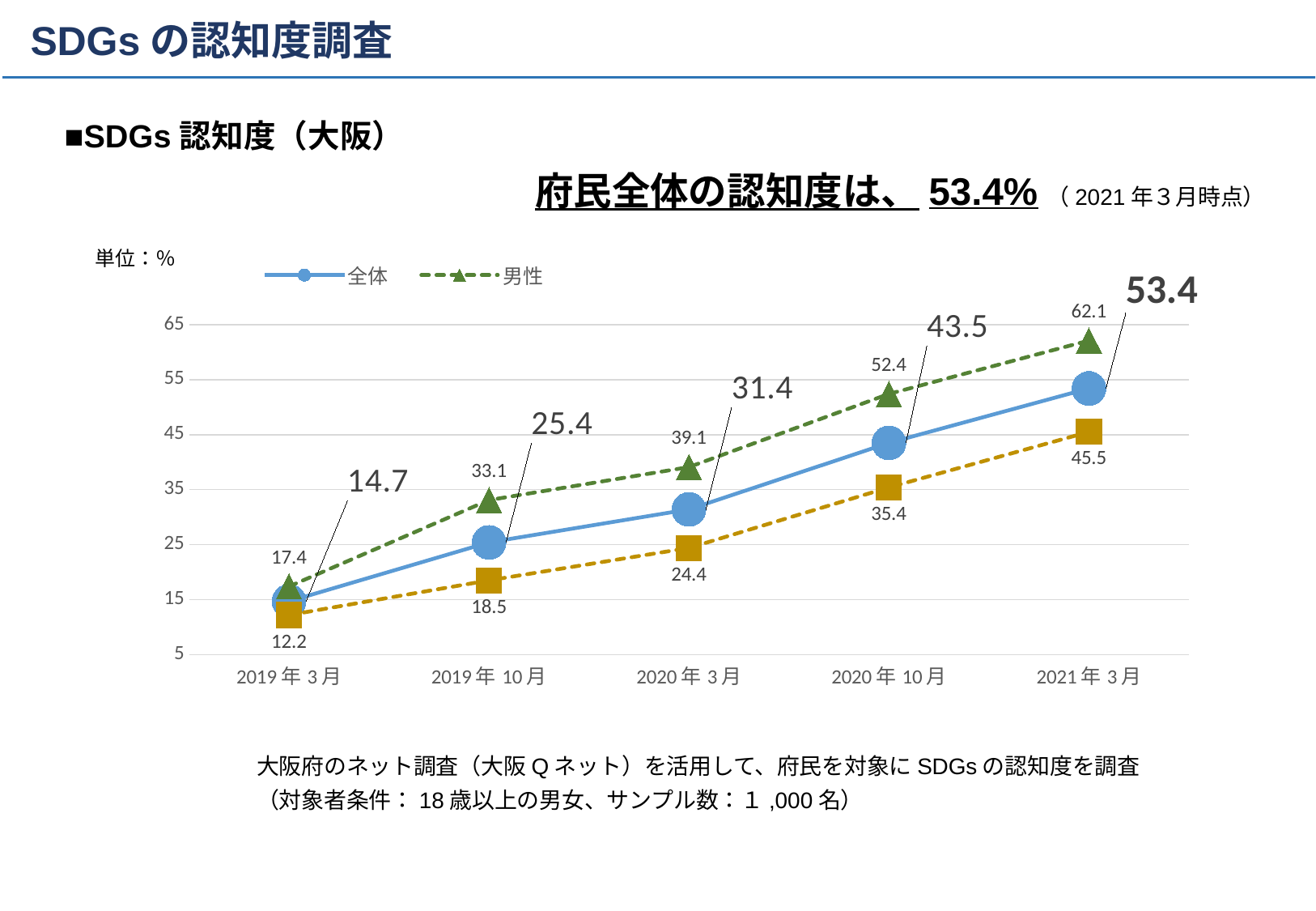

# SDGsの認知度調査
■SDGs認知度（大阪）
府民全体の認知度は、53.4%（2021年３月時点）

### Chart

| Category | 全体 | 男性 | 女性 |
|---|---|---|---|
| 43525 | 14.7 | 17.4 | 12.2 |
| 43739 | 25.4 | 33.1 | 18.5 |
| 43891 | 31.4 | 39.1 | 24.4 |
| 44105 | 43.5 | 52.4 | 35.4 |
| 44256 | 53.4 | 62.1 | 45.5 |
大阪府のネット調査（大阪Qネット）を活用して、府民を対象にSDGsの認知度を調査
（対象者条件：18歳以上の男女、サンプル数：１,000名）